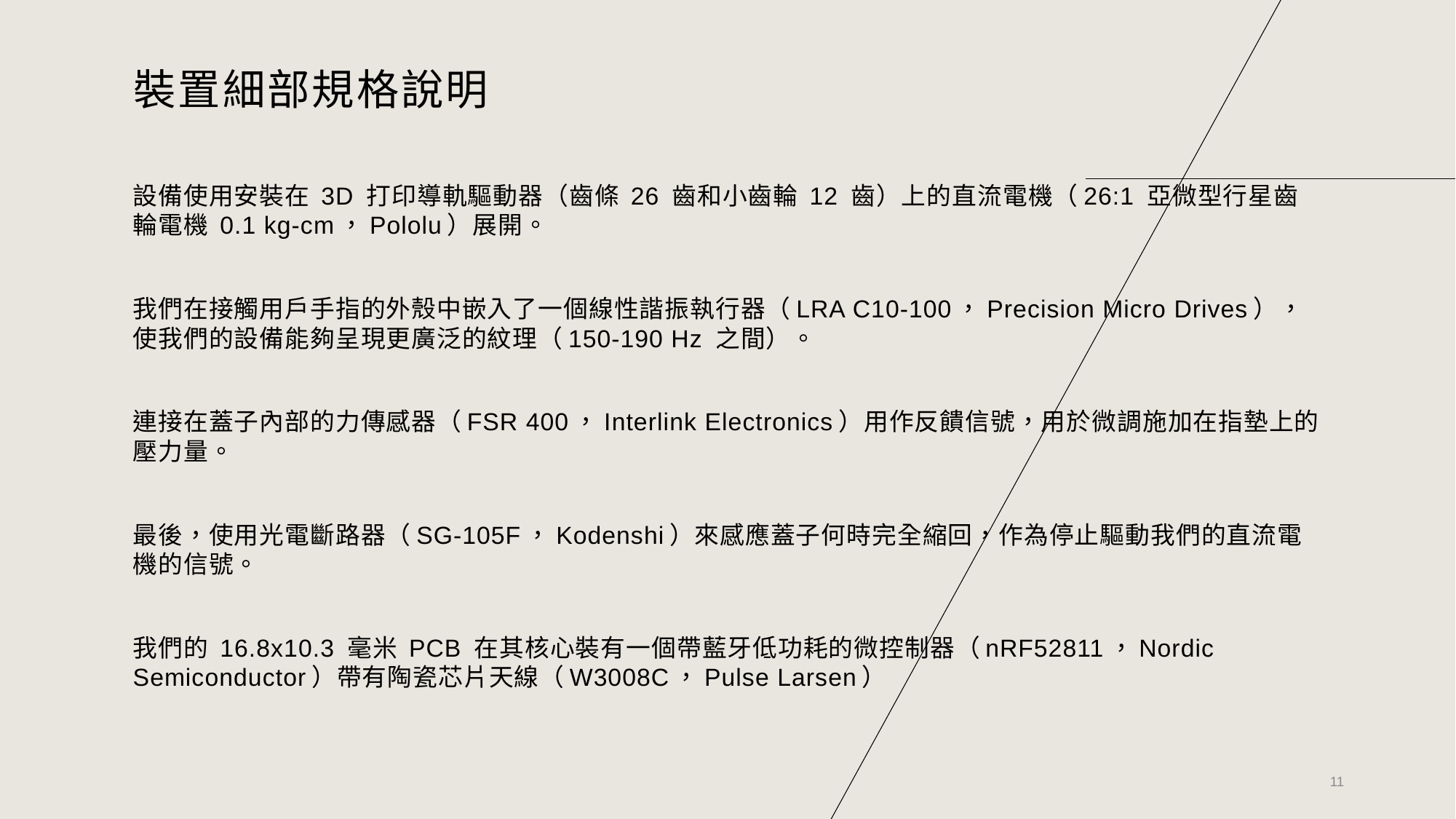

# 裝置細部規格說明
設備使用安裝在 3D 打印導軌驅動器（齒條 26 齒和小齒輪 12 齒）上的直流電機（26:1 亞微型行星齒輪電機 0.1 kg-cm，Pololu）展開。

我們在接觸用戶手指的外殼中嵌入了一個線性諧振執行器（LRA C10-100，Precision Micro Drives），使我們的設備能夠呈現更廣泛的紋理（150-190 Hz 之間）。

連接在蓋子內部的力傳感器（FSR 400，Interlink Electronics）用作反饋信號，用於微調施加在指墊上的壓力量。

最後，使用光電斷路器（SG-105F，Kodenshi）來感應蓋子何時完全縮回，作為停止驅動我們的直流電機的信號。

我們的 16.8x10.3 毫米 PCB 在其核心裝有一個帶藍牙低功耗的微控制器（nRF52811，Nordic Semiconductor）帶有陶瓷芯片天線（W3008C，Pulse Larsen）
11